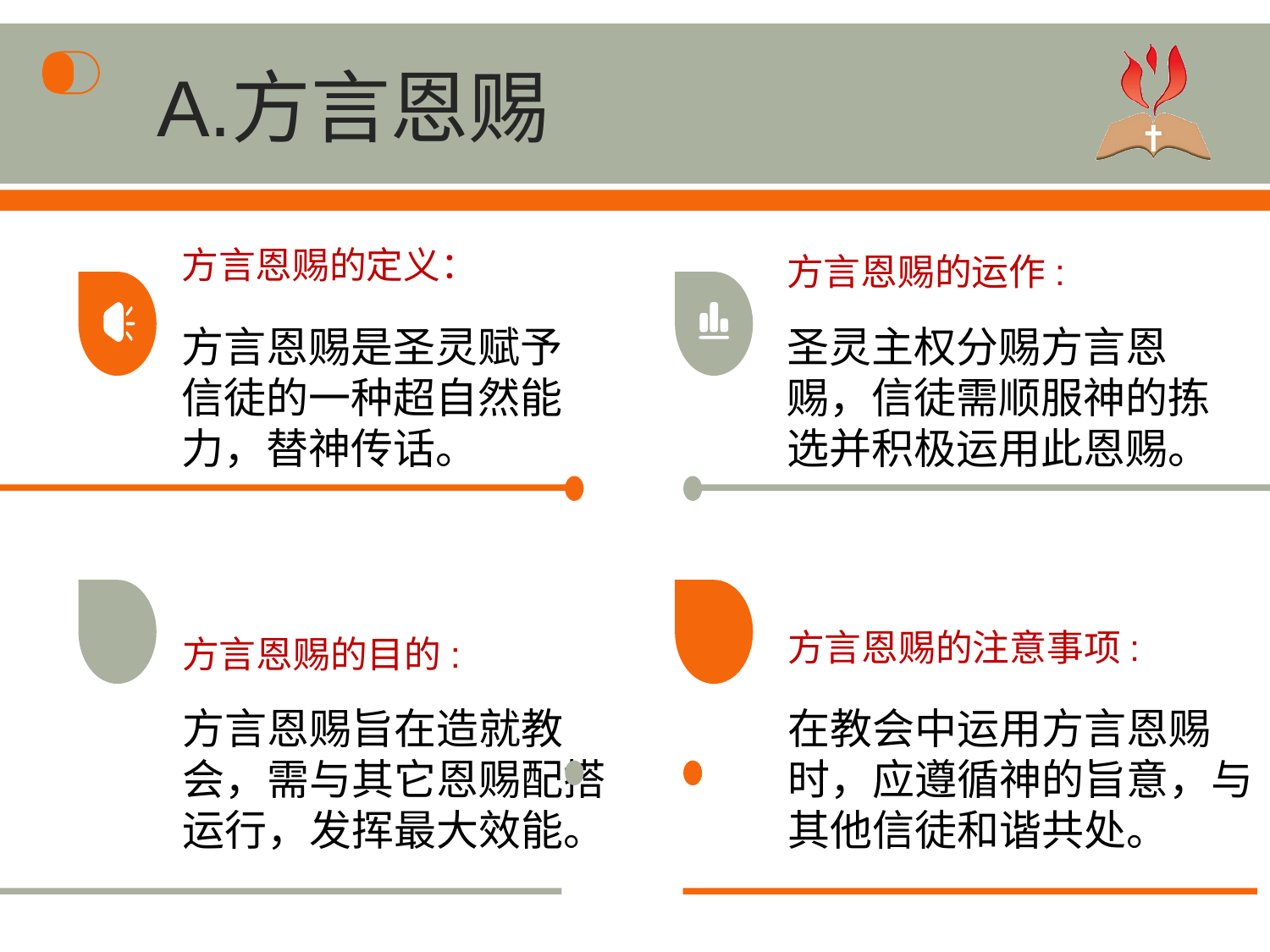

方言恩赐

方言恩赐的定义：
方言恩赐的运作:

方言恩赐是圣灵赋予信徒的一种超自然能力，替神传话。
圣灵主权分赐方言恩赐，信徒需顺服神的拣选并积极运用此恩赐。

方言恩赐的目的:
方言恩赐的注意事项:
方言恩赐旨在造就教会，需与其它恩赐配搭运行，发挥最大效能。
在教会中运用方言恩赐时，应遵循神的旨意，与其他信徒和谐共处。